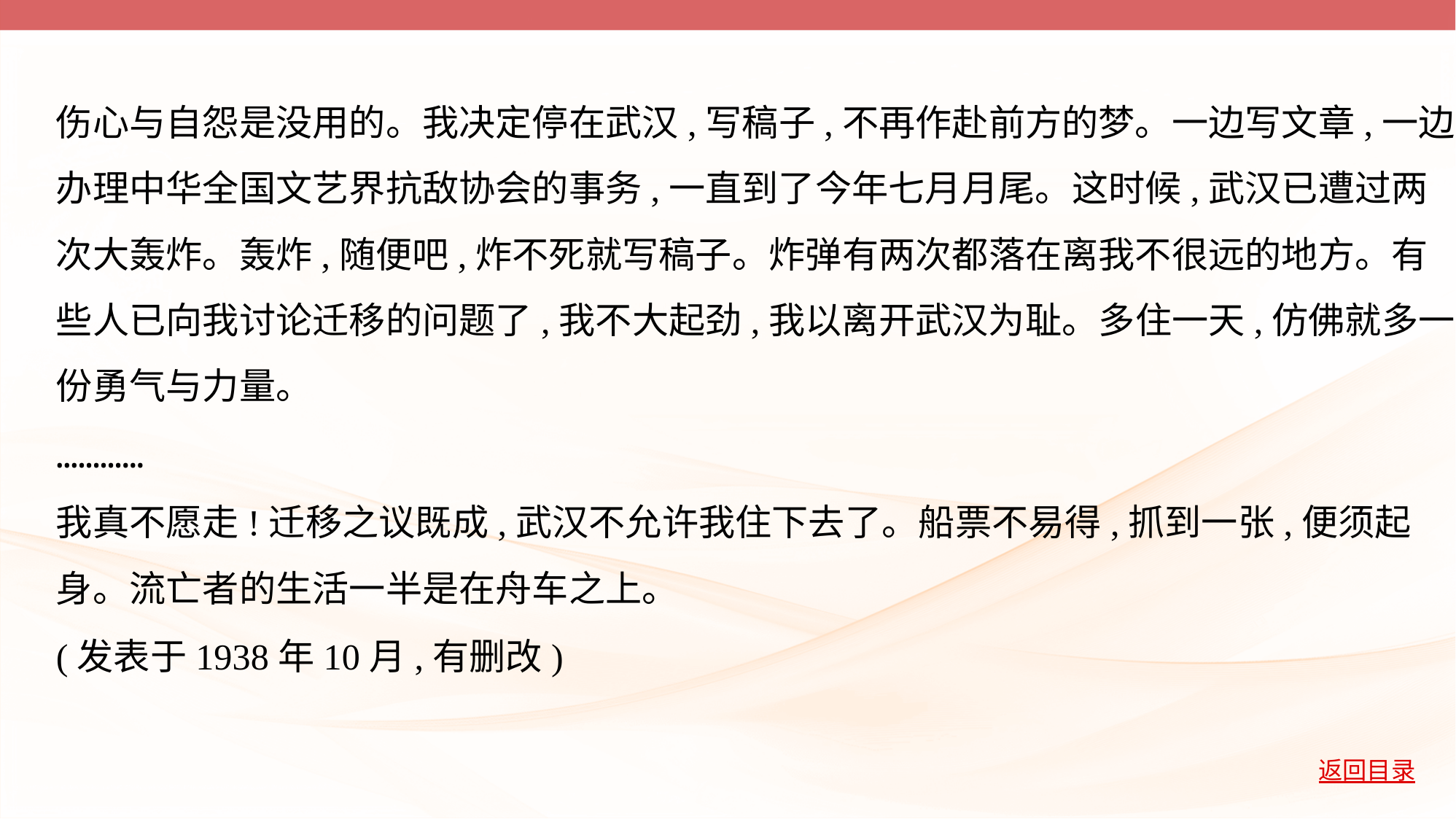

伤心与自怨是没用的。我决定停在武汉,写稿子,不再作赴前方的梦。一边写文章,一边
办理中华全国文艺界抗敌协会的事务,一直到了今年七月月尾。这时候,武汉已遭过两
次大轰炸。轰炸,随便吧,炸不死就写稿子。炸弹有两次都落在离我不很远的地方。有
些人已向我讨论迁移的问题了,我不大起劲,我以离开武汉为耻。多住一天,仿佛就多一
份勇气与力量。
…………
我真不愿走!迁移之议既成,武汉不允许我住下去了。船票不易得,抓到一张,便须起
身。流亡者的生活一半是在舟车之上。
(发表于1938年10月,有删改)